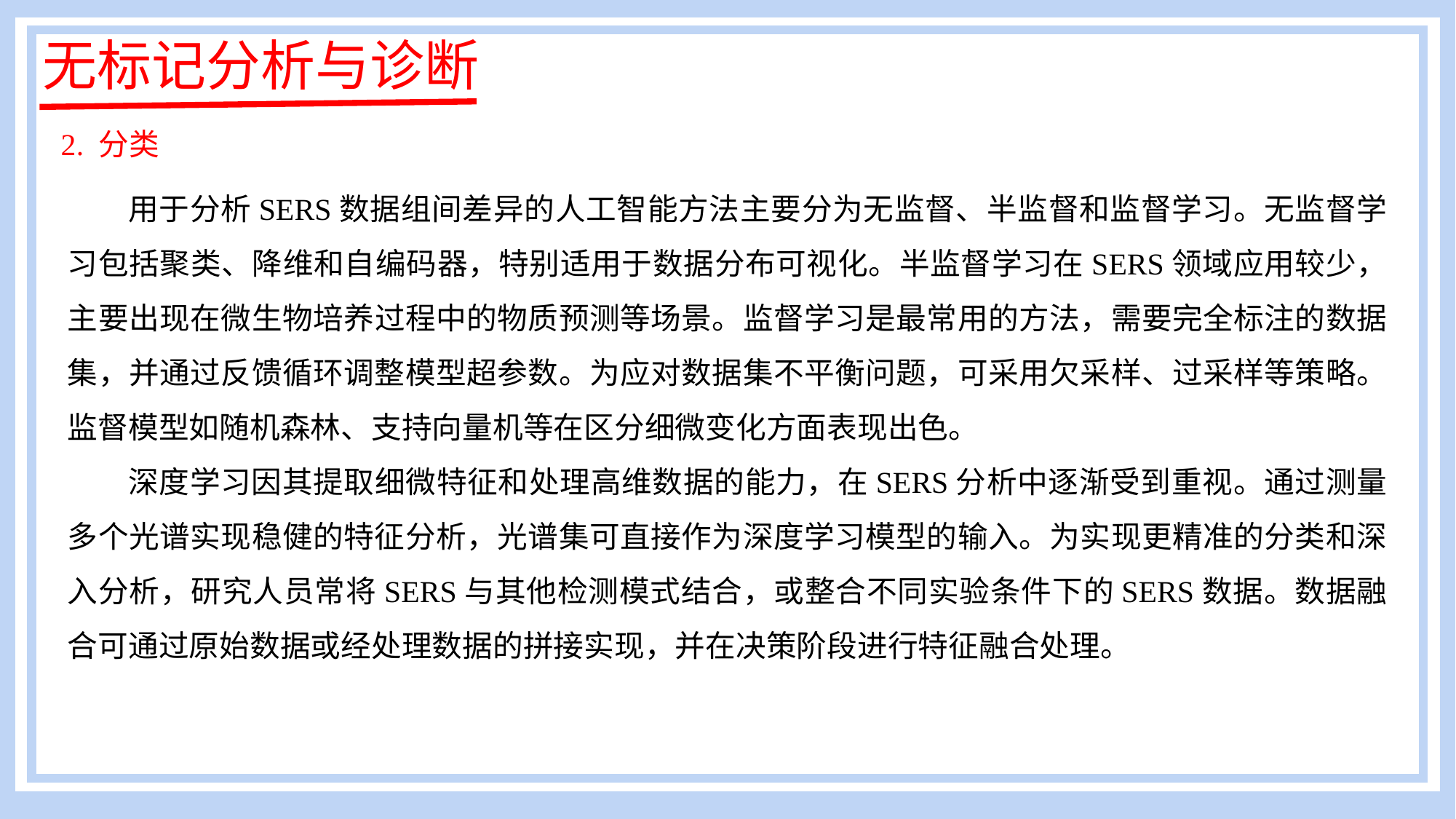

无标记分析与诊断
c
2. 分类

用于分析SERS数据组间差异的人工智能方法主要分为无监督、半监督和监督学习。无监督学习包括聚类、降维和自编码器，特别适用于数据分布可视化。半监督学习在SERS领域应用较少，主要出现在微生物培养过程中的物质预测等场景。监督学习是最常用的方法，需要完全标注的数据集，并通过反馈循环调整模型超参数。为应对数据集不平衡问题，可采用欠采样、过采样等策略。监督模型如随机森林、支持向量机等在区分细微变化方面表现出色。
深度学习因其提取细微特征和处理高维数据的能力，在SERS分析中逐渐受到重视。通过测量多个光谱实现稳健的特征分析，光谱集可直接作为深度学习模型的输入。为实现更精准的分类和深入分析，研究人员常将SERS与其他检测模式结合，或整合不同实验条件下的SERS数据。数据融合可通过原始数据或经处理数据的拼接实现，并在决策阶段进行特征融合处理。